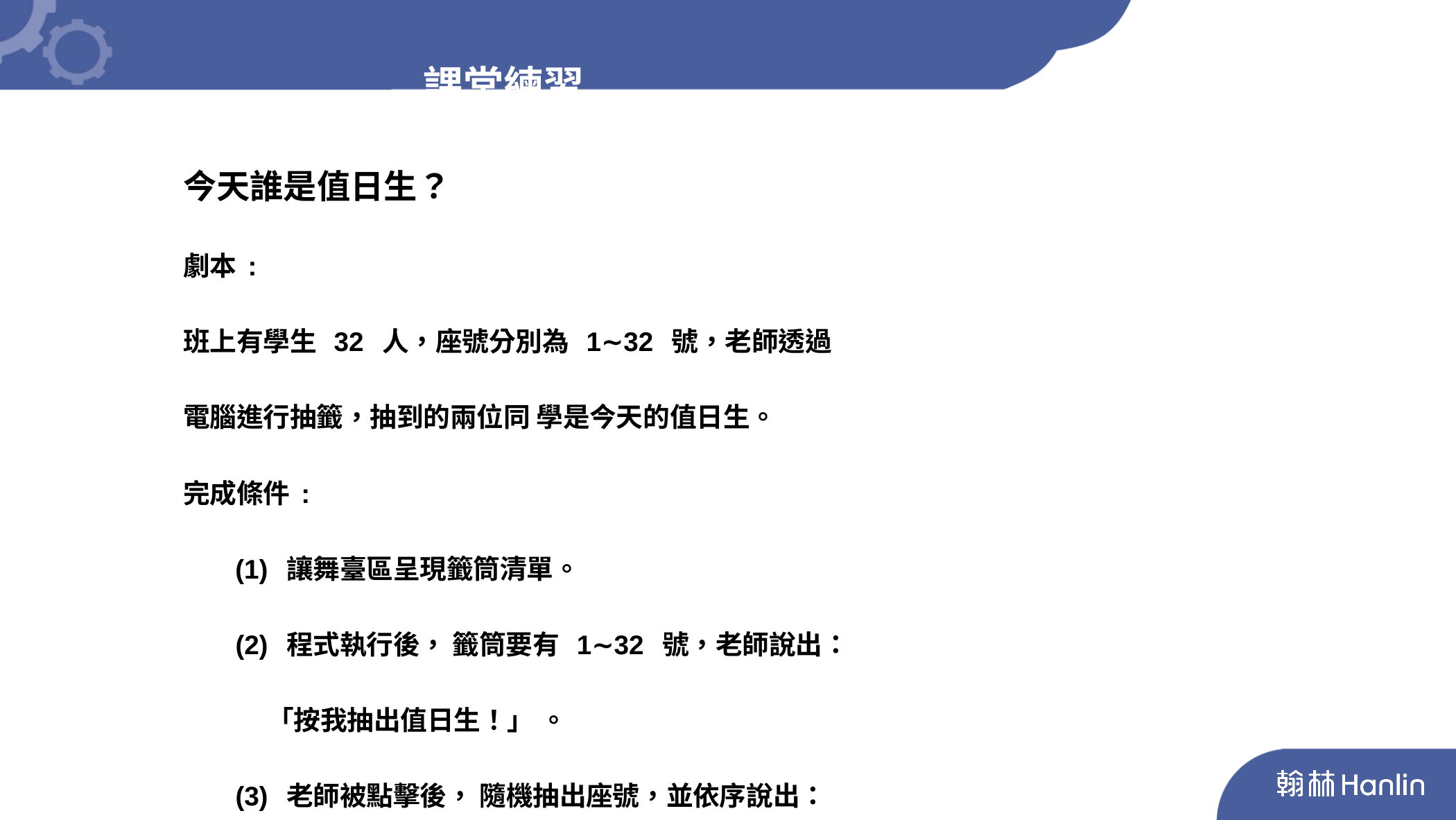

課堂練習
今天誰是值日生？
劇本:
班上有學生 32 人，座號分別為 1∼32 號，老師透過
電腦進行抽籤，抽到的兩位同 學是今天的值日生。
完成條件:
       (1) 讓舞臺區呈現籤筒清單。
       (2) 程式執行後， 籤筒要有 1∼32 號，老師說出：
            「按我抽出值日生！」 。
       (3) 老師被點擊後， 隨機抽出座號，並依序說出：
            「值日生是幾號」，共抽出兩位值日生。